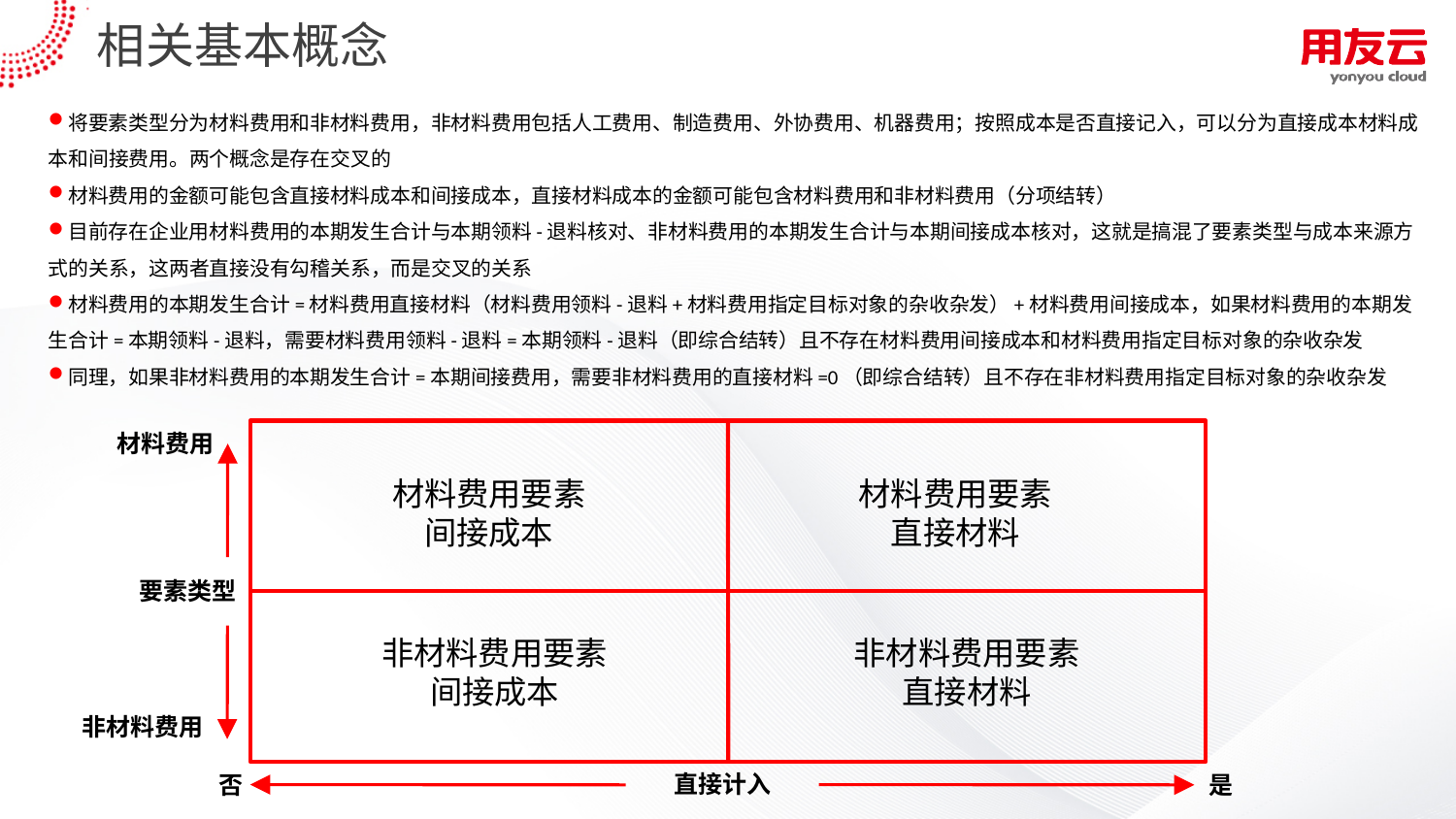

# 相关基本概念
将要素类型分为材料费用和非材料费用，非材料费用包括人工费用、制造费用、外协费用、机器费用；按照成本是否直接记入，可以分为直接成本材料成本和间接费用。两个概念是存在交叉的
材料费用的金额可能包含直接材料成本和间接成本，直接材料成本的金额可能包含材料费用和非材料费用（分项结转）
目前存在企业用材料费用的本期发生合计与本期领料-退料核对、非材料费用的本期发生合计与本期间接成本核对，这就是搞混了要素类型与成本来源方式的关系，这两者直接没有勾稽关系，而是交叉的关系
材料费用的本期发生合计=材料费用直接材料（材料费用领料-退料+材料费用指定目标对象的杂收杂发）+材料费用间接成本，如果材料费用的本期发生合计=本期领料-退料，需要材料费用领料-退料=本期领料-退料（即综合结转）且不存在材料费用间接成本和材料费用指定目标对象的杂收杂发
同理，如果非材料费用的本期发生合计=本期间接费用，需要非材料费用的直接材料=0（即综合结转）且不存在非材料费用指定目标对象的杂收杂发
材料费用

材料费用要素
间接成本
材料费用要素直接材料
要素类型
非材料费用要素间接成本
非材料费用要素直接材料
非材料费用
直接计入
否
是